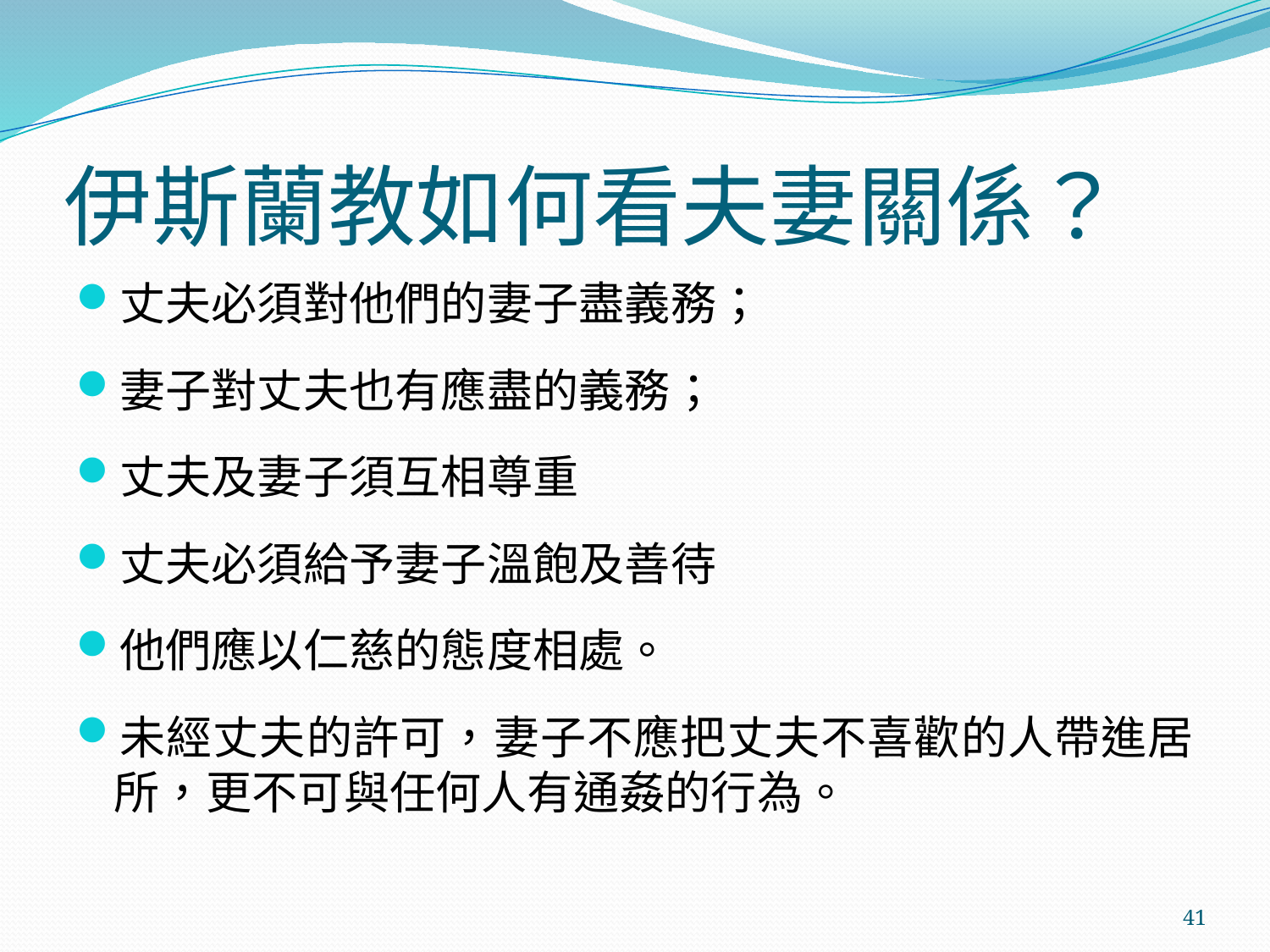

# 伊斯蘭教如何看夫妻關係？
丈夫必須對他們的妻子盡義務；
妻子對丈夫也有應盡的義務；
丈夫及妻子須互相尊重
丈夫必須給予妻子溫飽及善待
他們應以仁慈的態度相處。
未經丈夫的許可，妻子不應把丈夫不喜歡的人帶進居所，更不可與任何人有通姦的行為。

41